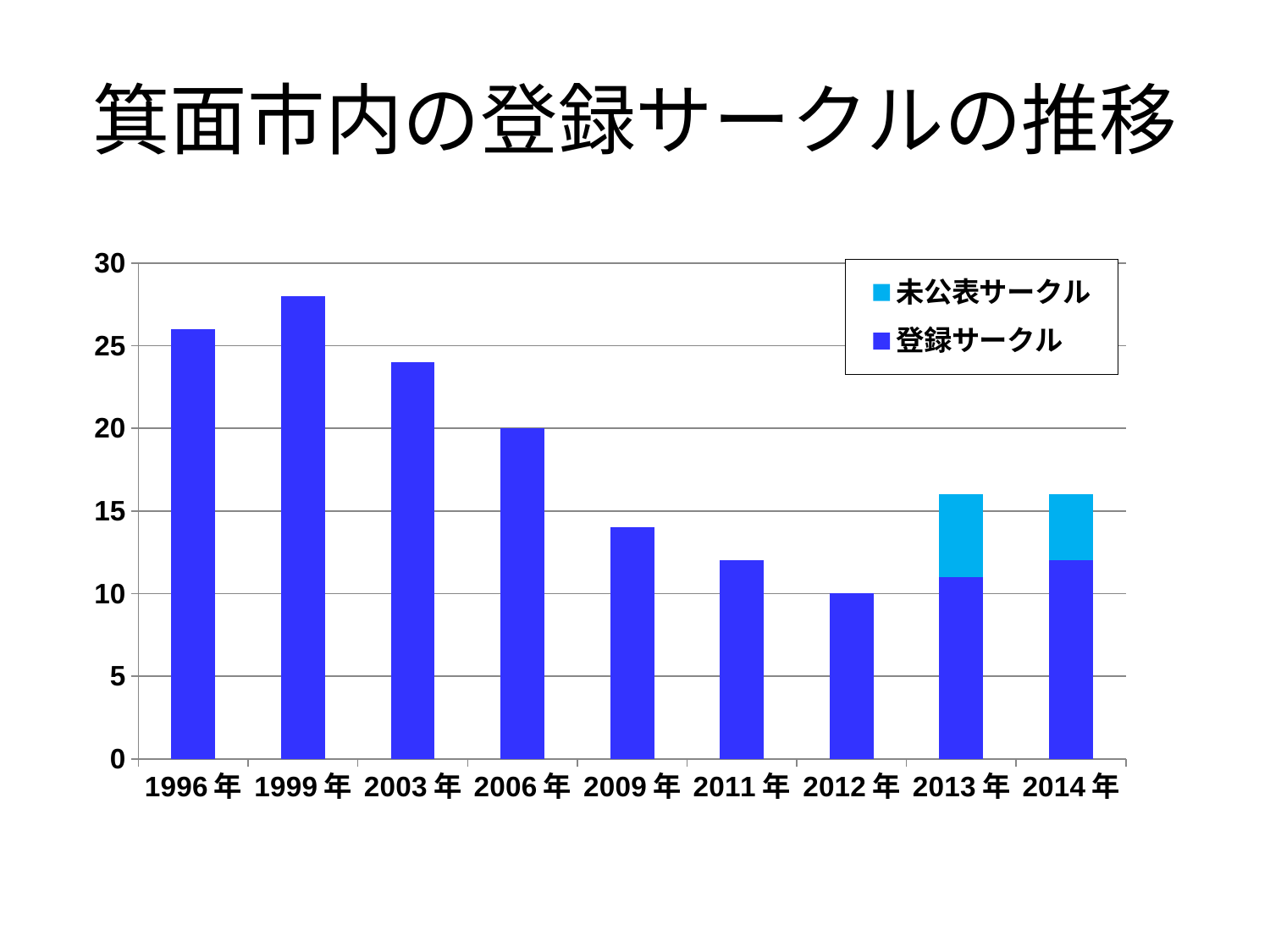

# 箕面市内の登録サークルの推移

### Chart

| Category | 登録サークル | 未公表サークル |
|---|---|---|
| 1996年 | 26.0 | None |
| 1999年 | 28.0 | None |
| 2003年 | 24.0 | None |
| 2006年 | 20.0 | None |
| 2009年 | 14.0 | None |
| 2011年 | 12.0 | None |
| 2012年 | 10.0 | None |
| 2013年 | 11.0 | 5.0 |
| 2014年 | 12.0 | 4.0 |